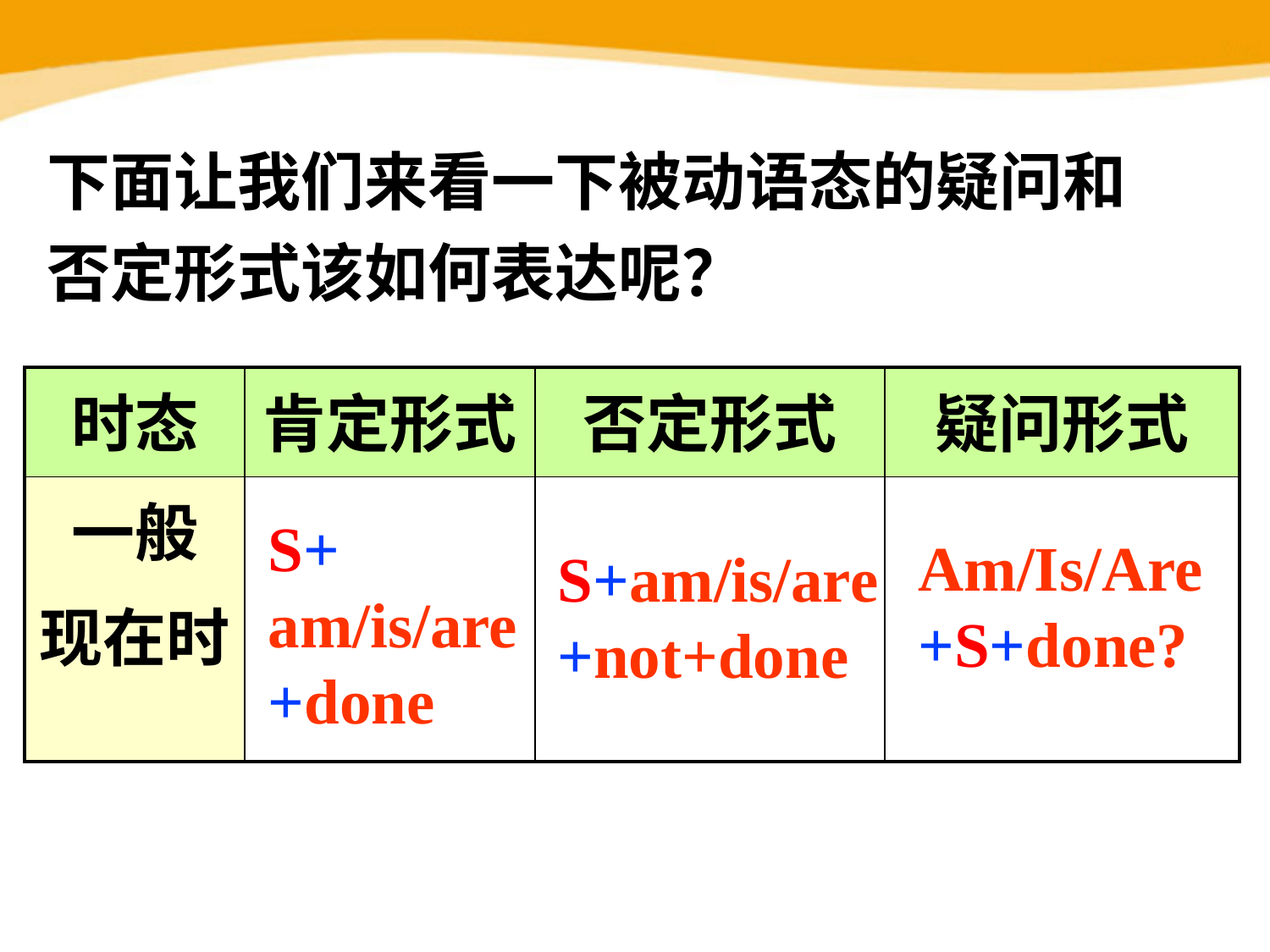

下面让我们来看一下被动语态的疑问和否定形式该如何表达呢？
| 时态 | 肯定形式 | 否定形式 | 疑问形式 |
| --- | --- | --- | --- |
| 一般 现在时 |  |  |  |
S+
am/is/are
+done
Am/Is/Are
+S+done?
S+am/is/are
+not+done